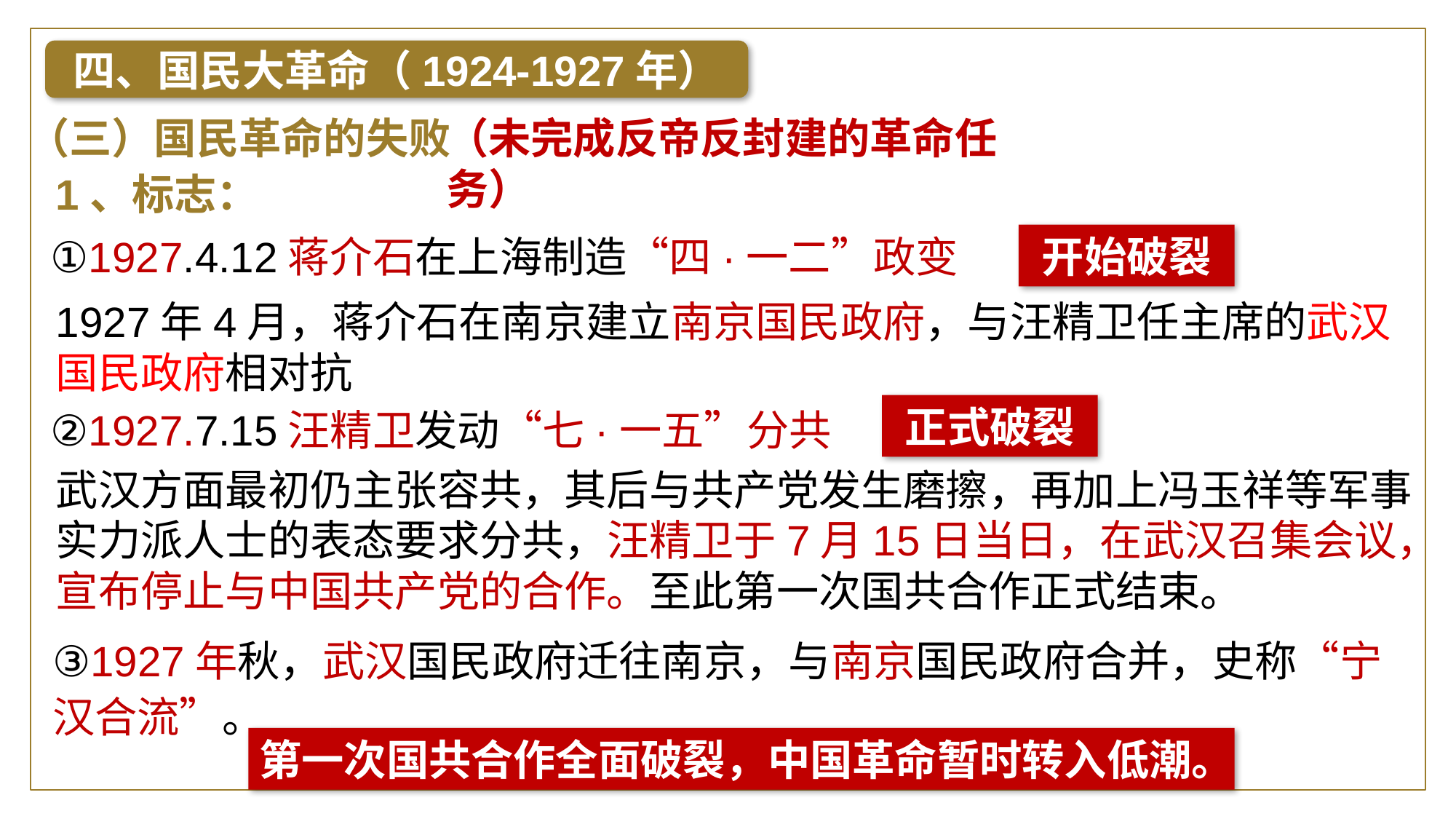

四、国民大革命（1924-1927年）
（三）国民革命的失败
（未完成反帝反封建的革命任务）
1、标志：
  ①1927.4.12蒋介石在上海制造“四·一二”政变
开始破裂
1927年4月，蒋介石在南京建立南京国民政府，与汪精卫任主席的武汉国民政府相对抗
正式破裂
  ②1927.7.15汪精卫发动“七·一五”分共
武汉方面最初仍主张容共，其后与共产党发生磨擦，再加上冯玉祥等军事实力派人士的表态要求分共，汪精卫于7月15日当日，在武汉召集会议，宣布停止与中国共产党的合作。至此第一次国共合作正式结束。
③1927年秋，武汉国民政府迁往南京，与南京国民政府合并，史称“宁汉合流”。
第一次国共合作全面破裂，中国革命暂时转入低潮。